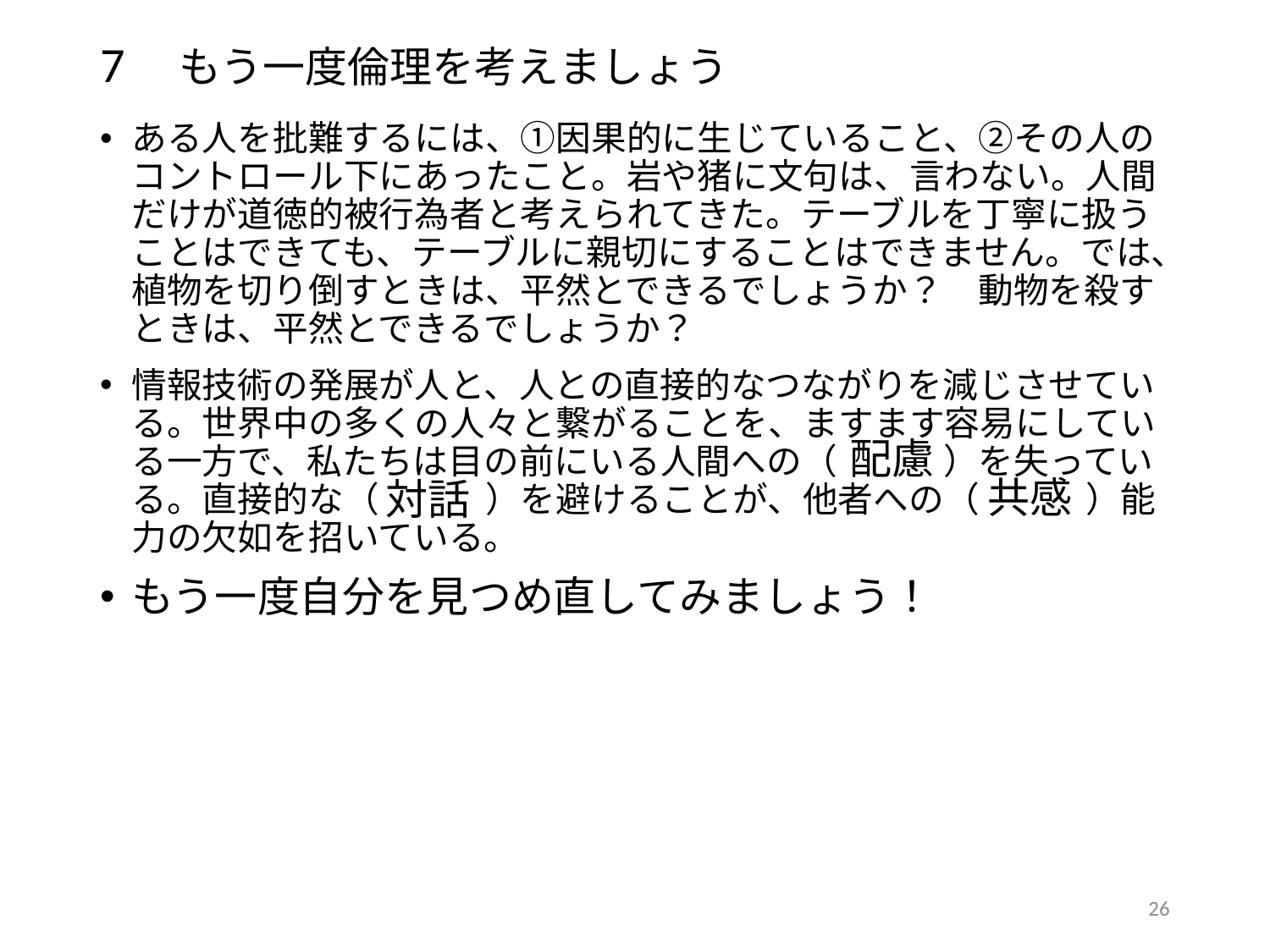

# 7　もう一度倫理を考えましょう
ある人を批難するには、①因果的に生じていること、②その人のコントロール下にあったこと。岩や猪に文句は、言わない。人間だけが道徳的被行為者と考えられてきた。テーブルを丁寧に扱うことはできても、テーブルに親切にすることはできません。では、植物を切り倒すときは、平然とできるでしょうか？　動物を殺すときは、平然とできるでしょうか？
情報技術の発展が人と、人との直接的なつながりを減じさせている。世界中の多くの人々と繋がることを、ますます容易にしている一方で、私たちは目の前にいる人間への（　　　）を失っている。直接的な（　　　）を避けることが、他者への（　　　）能力の欠如を招いている。
もう一度自分を見つめ直してみましょう！
配慮
共感
対話
26